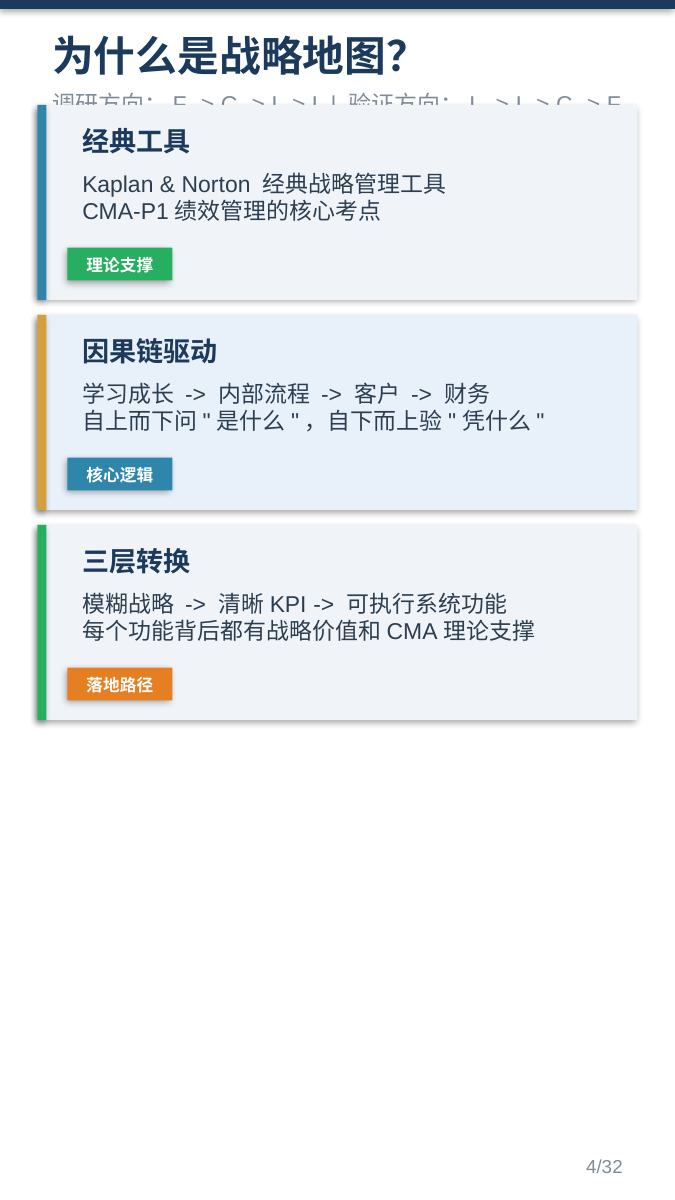

为什么是战略地图？
调研方向：F -> C -> I -> L | 验证方向：L -> I -> C -> F

经典工具
Kaplan & Norton 经典战略管理工具
CMA-P1绩效管理的核心考点

理论支撑

因果链驱动
学习成长 -> 内部流程 -> 客户 -> 财务
自上而下问"是什么"，自下而上验"凭什么"

核心逻辑

三层转换
模糊战略 -> 清晰KPI -> 可执行系统功能
每个功能背后都有战略价值和CMA理论支撑

落地路径
4/32